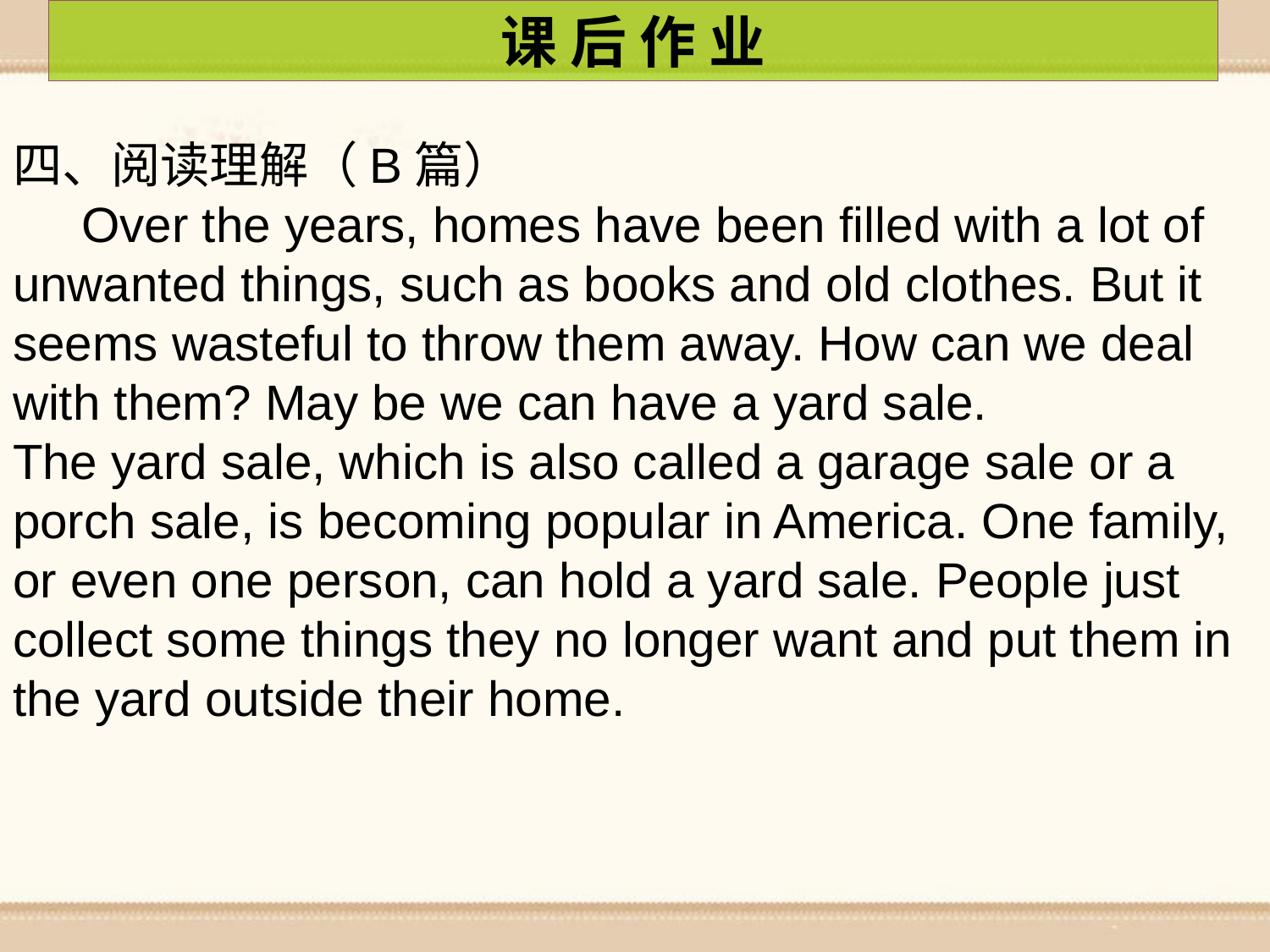

课 后 作 业
四、阅读理解（B篇）
     Over the years, homes have been filled with a lot of unwanted things, such as books and old clothes. But it seems wasteful to throw them away. How can we deal with them? May be we can have a yard sale.
The yard sale, which is also called a garage sale or a porch sale, is becoming popular in America. One family, or even one person, can hold a yard sale. People just collect some things they no longer want and put them in the yard outside their home.